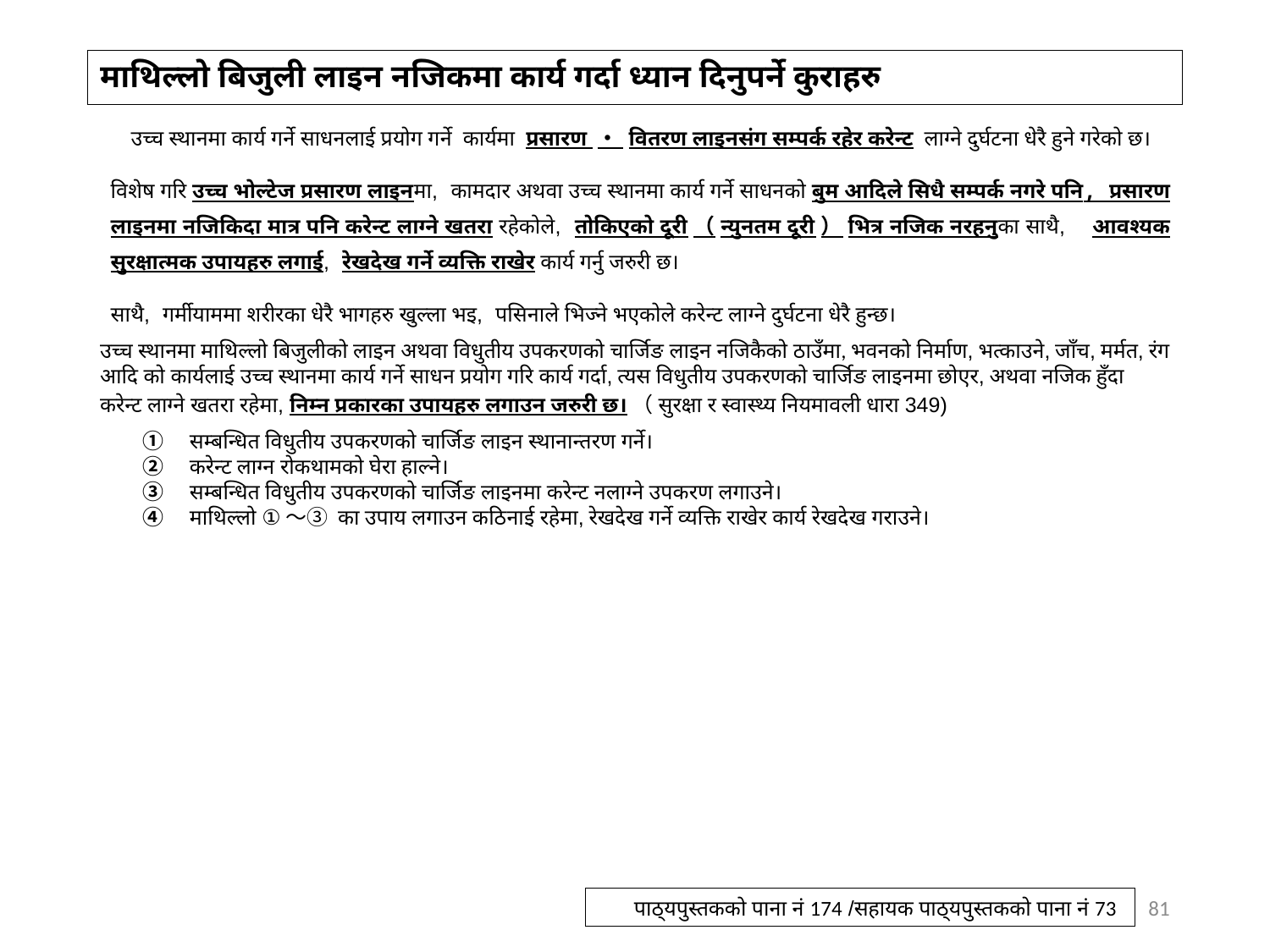

# माथिल्लो बिजुली लाइन नजिकमा कार्य गर्दा ध्यान दिनुपर्ने कुराहरु
　 उच्च स्थानमा कार्य गर्ने साधनलाई प्रयोग गर्ने  कार्यमा  प्रसारण ・ वितरण लाइनसंग सम्पर्क रहेर करेन्ट  लाग्ने दुर्घटना धेरै हुने गरेको छ।
विशेष गरि उच्च भोल्टेज प्रसारण लाइनमा, कामदार अथवा उच्च स्थानमा कार्य गर्ने साधनको बुम आदिले सिधै सम्पर्क नगरे पनि, प्रसारण लाइनमा नजिकिदा मात्र पनि करेन्ट लाग्ने खतरा रहेकोले, तोकिएको दूरी（न्युनतम दूरी）भित्र नजिक नरहनुका साथै,  आवश्यक सुरक्षात्मक उपायहरु लगाई, रेखदेख गर्ने व्यक्ति राखेर कार्य गर्नु जरुरी छ।
साथै, गर्मीयाममा शरीरका धेरै भागहरु खुल्ला भइ, पसिनाले भिज्ने भएकोले करेन्ट लाग्ने दुर्घटना धेरै हुन्छ।
उच्च स्थानमा माथिल्लो बिजुलीको लाइन अथवा विधुतीय उपकरणको चार्जिङ लाइन नजिकैको ठाउँमा, भवनको निर्माण, भत्काउने, जाँच, मर्मत, रंग आदि को कार्यलाई उच्च स्थानमा कार्य गर्ने साधन प्रयोग गरि कार्य गर्दा, त्यस विधुतीय उपकरणको चार्जिङ लाइनमा छोएर, अथवा नजिक हुँदा करेन्ट लाग्ने खतरा रहेमा, निम्न प्रकारका उपायहरु लगाउन जरुरी छ।（सुरक्षा र स्वास्थ्य नियमावली धारा 349)
　　①　सम्बन्धित विधुतीय उपकरणको चार्जिङ लाइन स्थानान्तरण गर्ने।
　　②　करेन्ट लाग्न रोकथामको घेरा हाल्ने।
　　③　सम्बन्धित विधुतीय उपकरणको चार्जिङ लाइनमा करेन्ट नलाग्ने उपकरण लगाउने।
　　④　माथिल्लो ①～③ का उपाय लगाउन कठिनाई रहेमा, रेखदेख गर्ने व्यक्ति राखेर कार्य रेखदेख गराउने।
81
पाठ्यपुस्तकको पाना नं 174 /सहायक पाठ्यपुस्तकको पाना नं 73